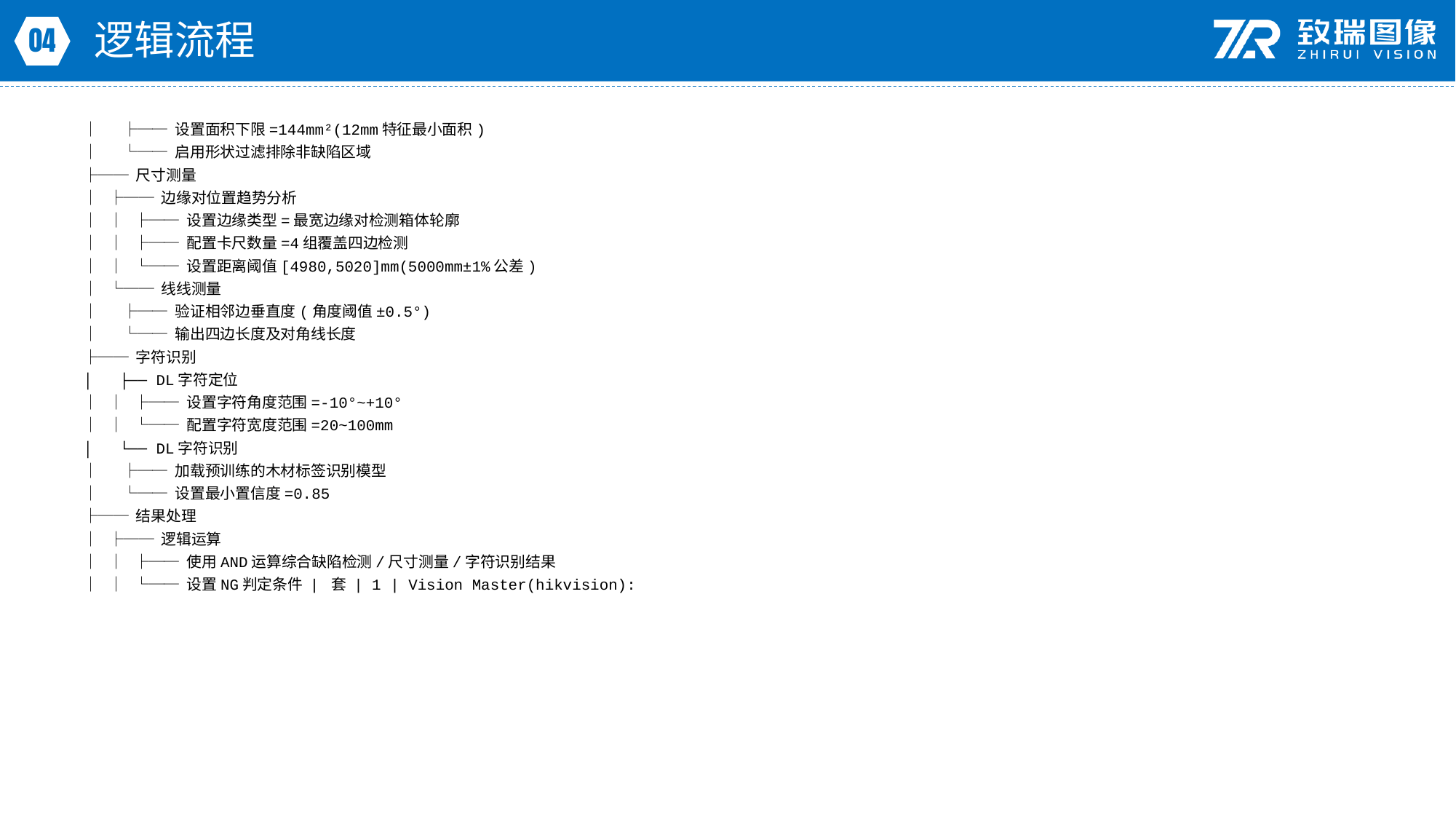

逻辑流程
04

│       ├── 设置面积下限=144mm²(12mm特征最小面积)
│       └── 启用形状过滤排除非缺陷区域
├── 尺寸测量
│   ├── 边缘对位置趋势分析
│   │   ├── 设置边缘类型=最宽边缘对检测箱体轮廓
│   │   ├── 配置卡尺数量=4组覆盖四边检测
│   │   └── 设置距离阈值[4980,5020]mm(5000mm±1%公差)
│   └── 线线测量
│       ├── 验证相邻边垂直度(角度阈值±0.5°)
│       └── 输出四边长度及对角线长度
├── 字符识别
│   ├── DL字符定位
│   │   ├── 设置字符角度范围=-10°~+10°
│   │   └── 配置字符宽度范围=20~100mm
│   └── DL字符识别
│       ├── 加载预训练的木材标签识别模型
│       └── 设置最小置信度=0.85
├── 结果处理
│   ├── 逻辑运算
│   │   ├── 使用AND运算综合缺陷检测/尺寸测量/字符识别结果
│   │   └── 设置NG判定条件 | 套 | 1 | Vision Master(hikvision):